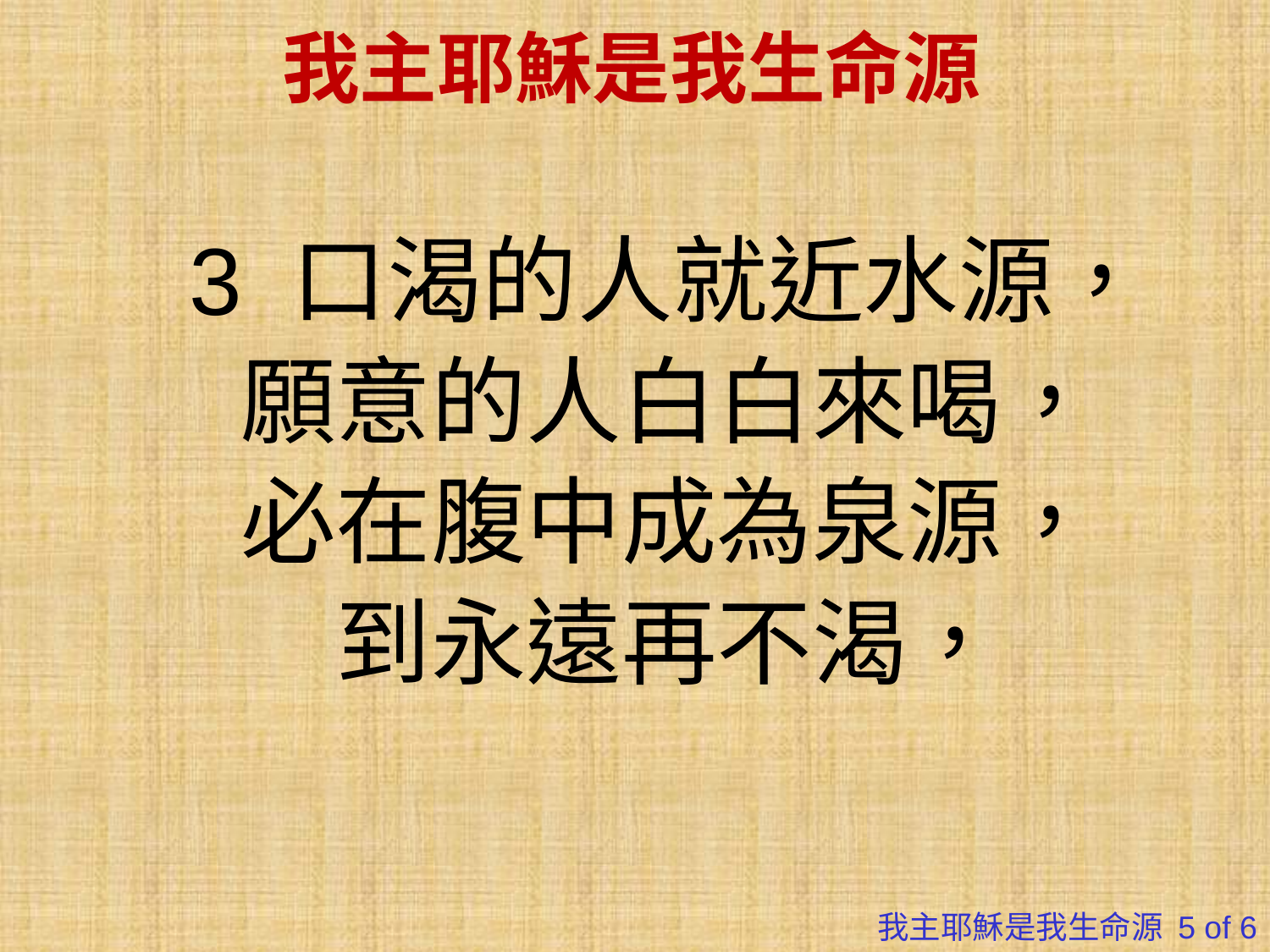

# 我主耶穌是我生命源
3 口渴的人就近水源，
願意的人白白來喝，
必在腹中成為泉源，
到永遠再不渴，
我主耶穌是我生命源 5 of 6